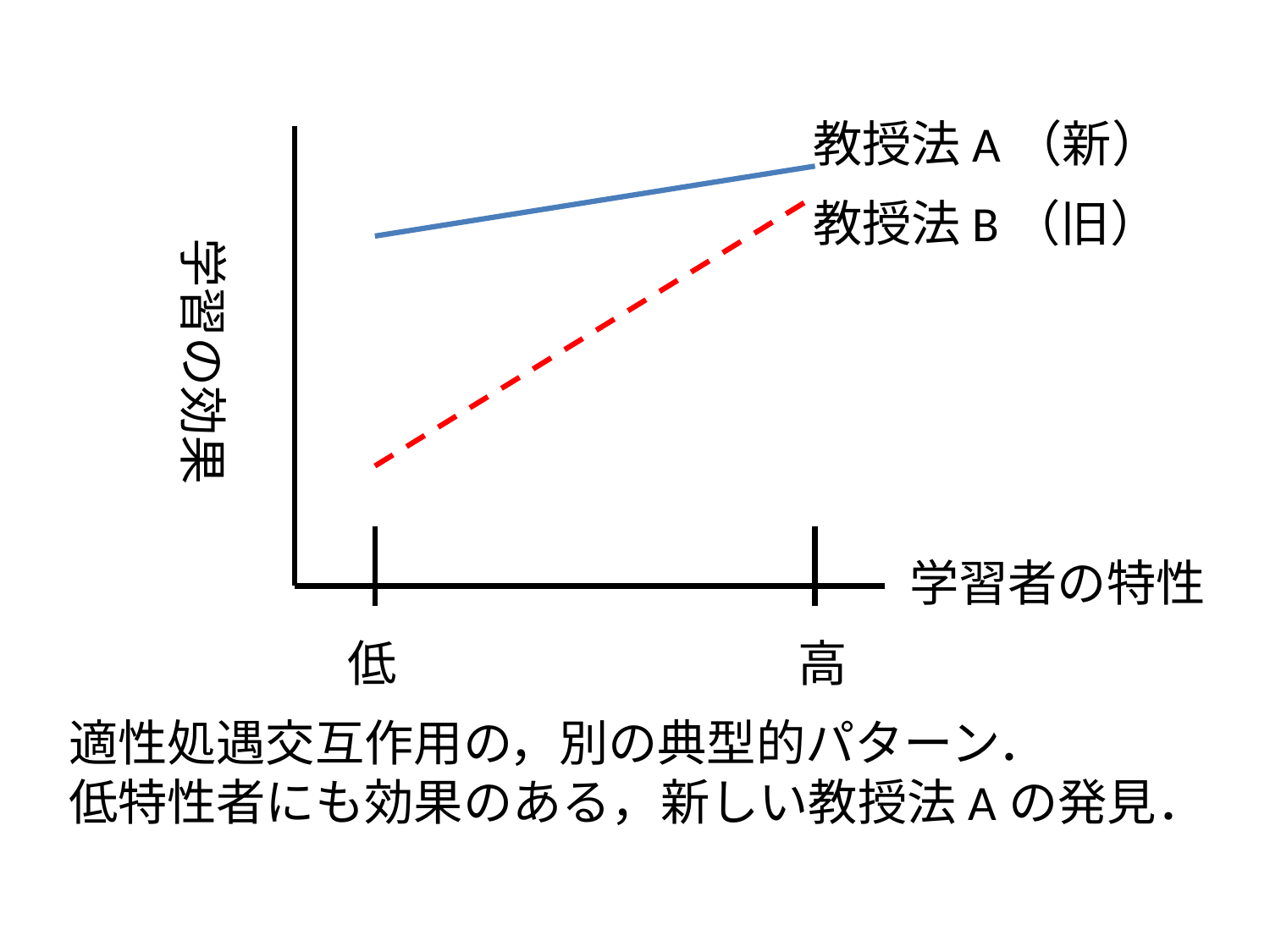

教授法A（新）
教授法B（旧）
学習の効果
学習者の特性
低
高
適性処遇交互作用の，別の典型的パターン．
低特性者にも効果のある，新しい教授法Aの発見．